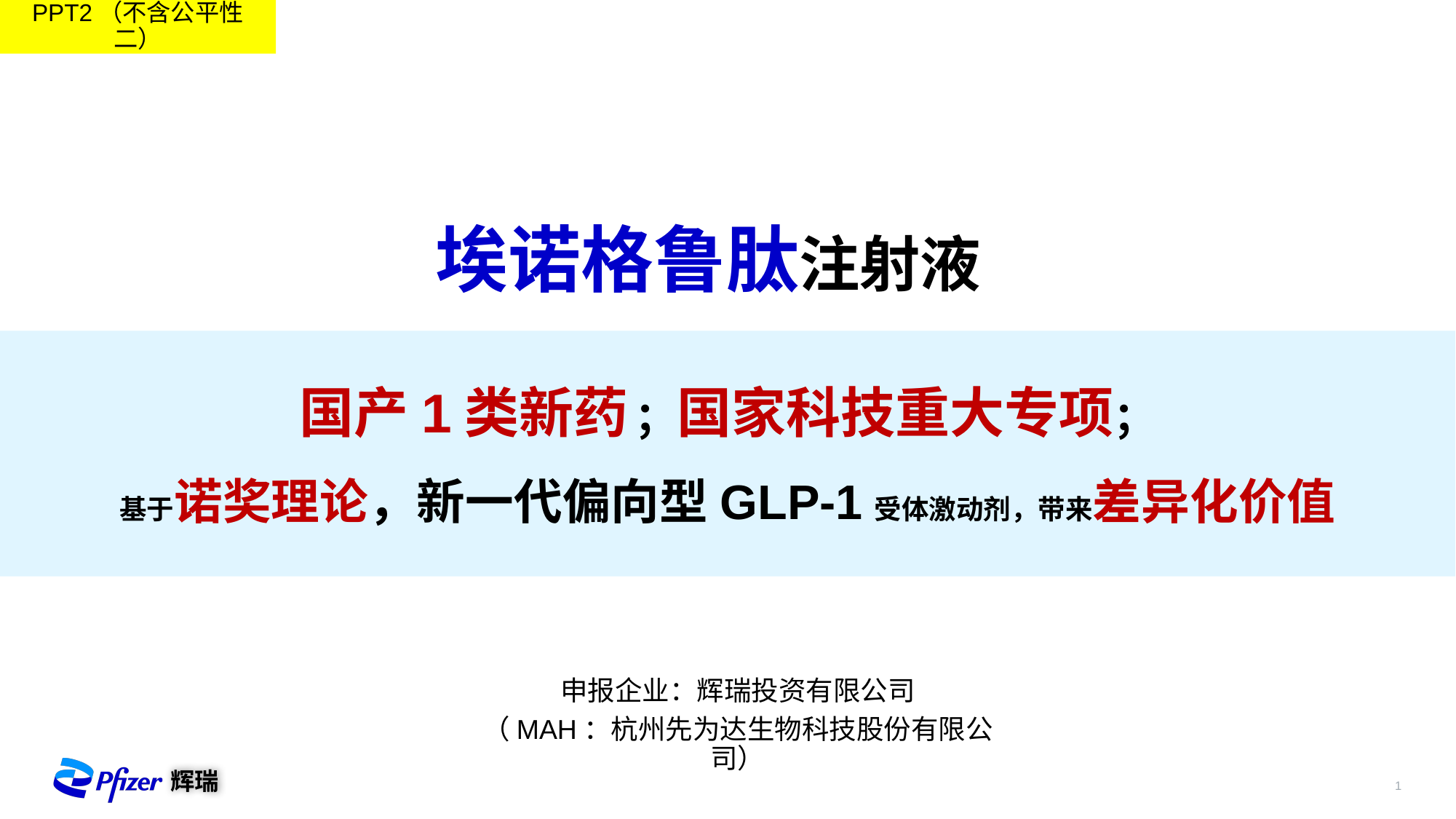

PPT2（不含公平性二）
埃诺格鲁肽注射液
国产1类新药 ；国家科技重大专项；
基于诺奖理论，新一代偏向型GLP-1受体激动剂，带来差异化价值
申报企业：辉瑞投资有限公司
（MAH：杭州先为达生物科技股份有限公司）